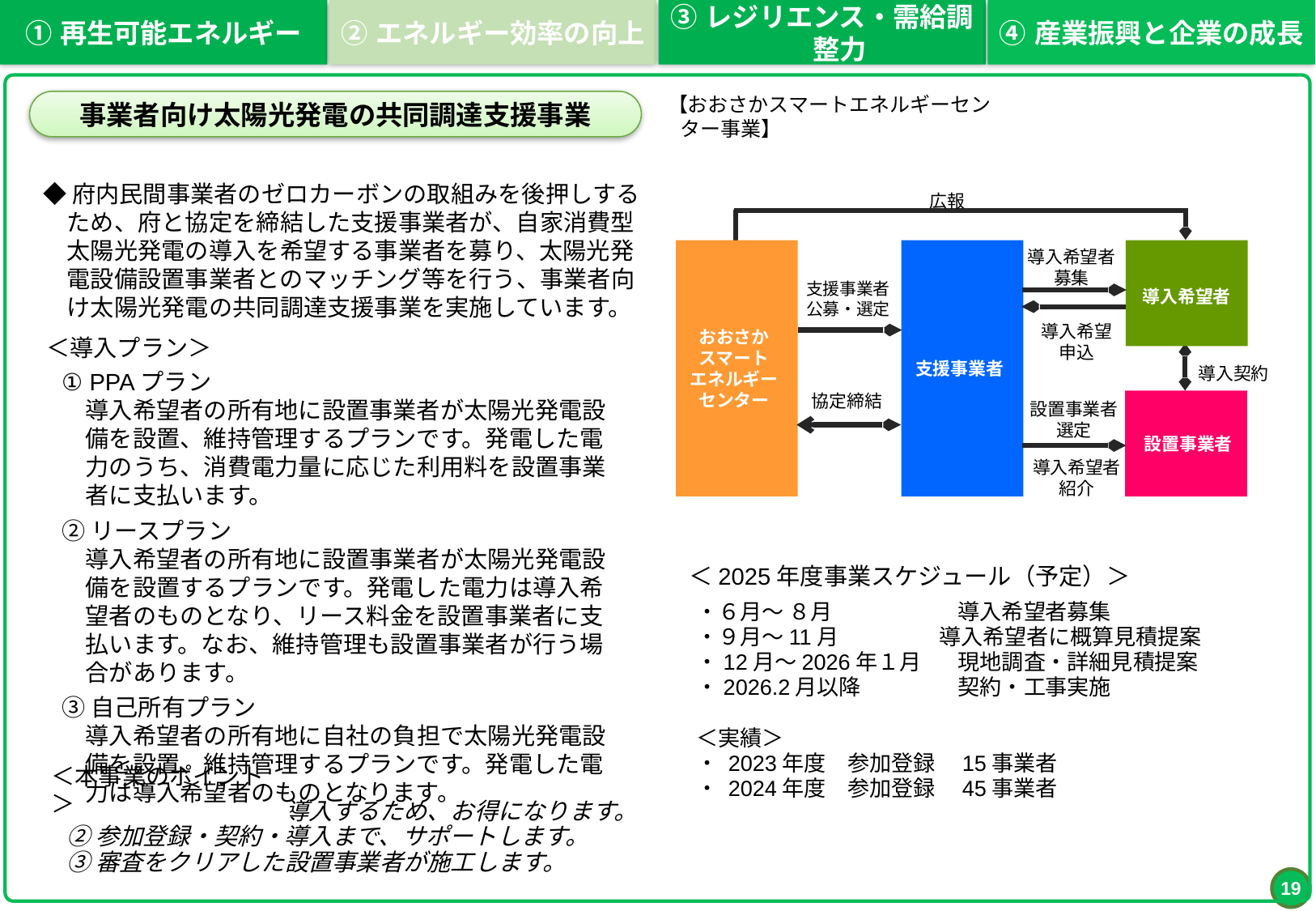

①	再生可能エネルギー
②	エネルギー効率の向上
③	レジリエンス・需給調整力
④	産業振興と企業の成長

事業者向け太陽光発電の共同調達支援事業
【おおさかスマートエネルギーセンター事業】
◆府内民間事業者のゼロカーボンの取組みを後押しするため、府と協定を締結した支援事業者が、自家消費型太陽光発電の導入を希望する事業者を募り、太陽光発電設備設置事業者とのマッチング等を行う、事業者向け太陽光発電の共同調達支援事業を実施しています。
広報
導入希望者
募集
導入希望
申込

導入希望者

おおさか
スマート
エネルギー
センター

支援事業者
支援事業者
公募・選定
導入契約
協定締結

設置事業者
設置事業者
選定
導入希望者
紹介

＜導入プラン＞
① PPAプラン
導入希望者の所有地に設置事業者が太陽光発電設備を設置、維持管理するプランです。発電した電力のうち、消費電力量に応じた利用料を設置事業者に支払います。
②リースプラン
導入希望者の所有地に設置事業者が太陽光発電設備を設置するプランです。発電した電力は導入希望者のものとなり、リース料金を設置事業者に支払います。なお、維持管理も設置事業者が行う場合があります。
③自己所有プラン
導入希望者の所有地に自社の負担で太陽光発電設備を設置、維持管理するプランです。発電した電力は導入希望者のものとなります。
＜2025年度事業スケジュール（予定）＞
・６月～ ８月	導入希望者募集
・９月～11月	導入希望者に概算見積提案
・12月～2026年１月	現地調査・詳細見積提案
・2026.2月以降	契約・工事実施

＜実績＞
・ 2023年度　参加登録　15事業者
・ 2024年度　参加登録　45事業者

＜本事業のポイント＞
①みんなでまとめて導入するため、お得になります。
②参加登録・契約・導入まで、サポートします。
③審査をクリアした設置事業者が施工します。
19